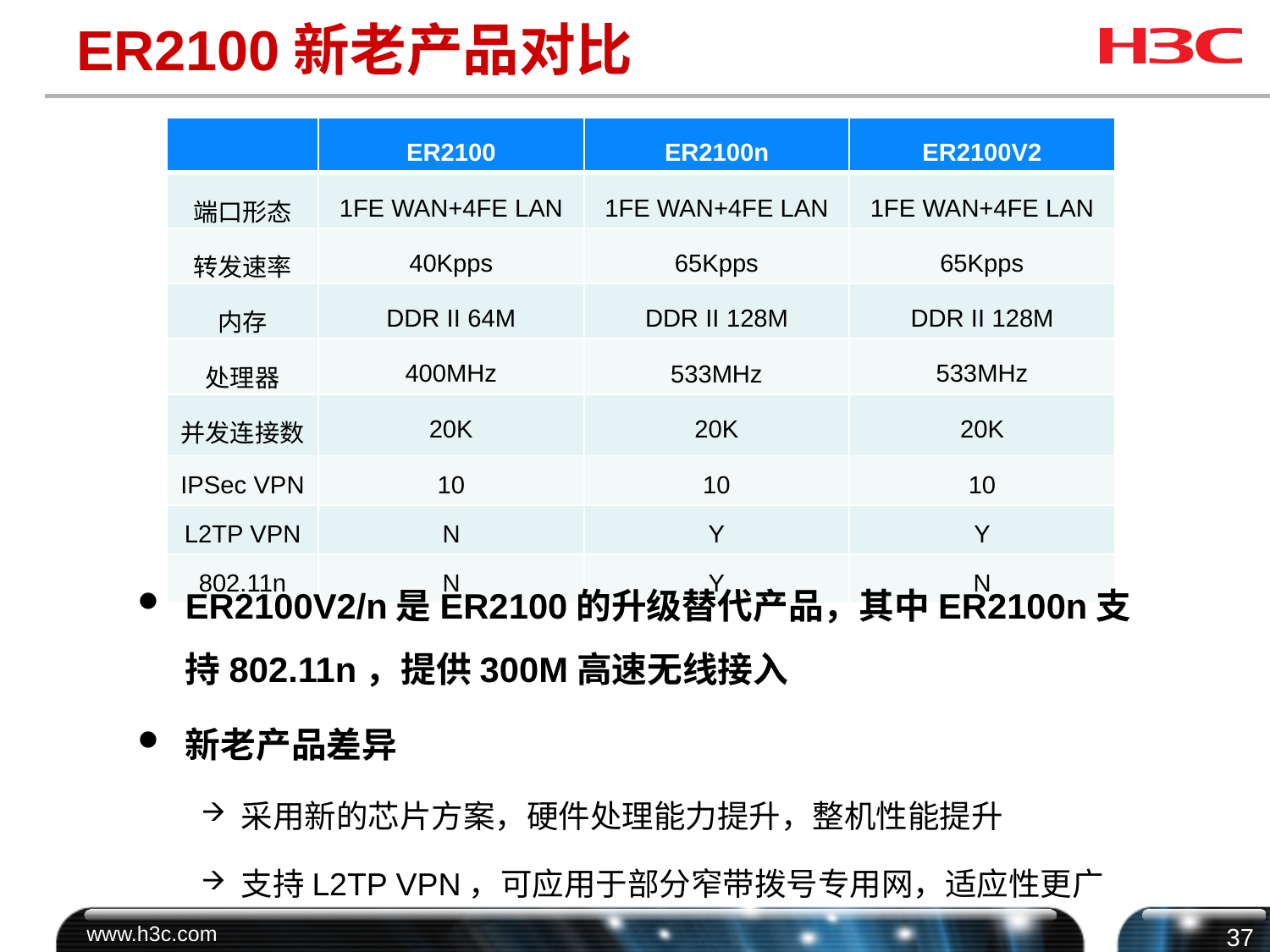

# ER2100新老产品对比
|  | ER2100 | ER2100n | ER2100V2 |
| --- | --- | --- | --- |
| 端口形态 | 1FE WAN+4FE LAN | 1FE WAN+4FE LAN | 1FE WAN+4FE LAN |
| 转发速率 | 40Kpps | 65Kpps | 65Kpps |
| 内存 | DDR II 64M | DDR II 128M | DDR II 128M |
| 处理器 | 400MHz | 533MHz | 533MHz |
| 并发连接数 | 20K | 20K | 20K |
| IPSec VPN | 10 | 10 | 10 |
| L2TP VPN | N | Y | Y |
| 802.11n | N | Y | N |
ER2100V2/n是ER2100的升级替代产品，其中ER2100n支持802.11n，提供300M高速无线接入
新老产品差异
采用新的芯片方案，硬件处理能力提升，整机性能提升
支持L2TP VPN，可应用于部分窄带拨号专用网，适应性更广